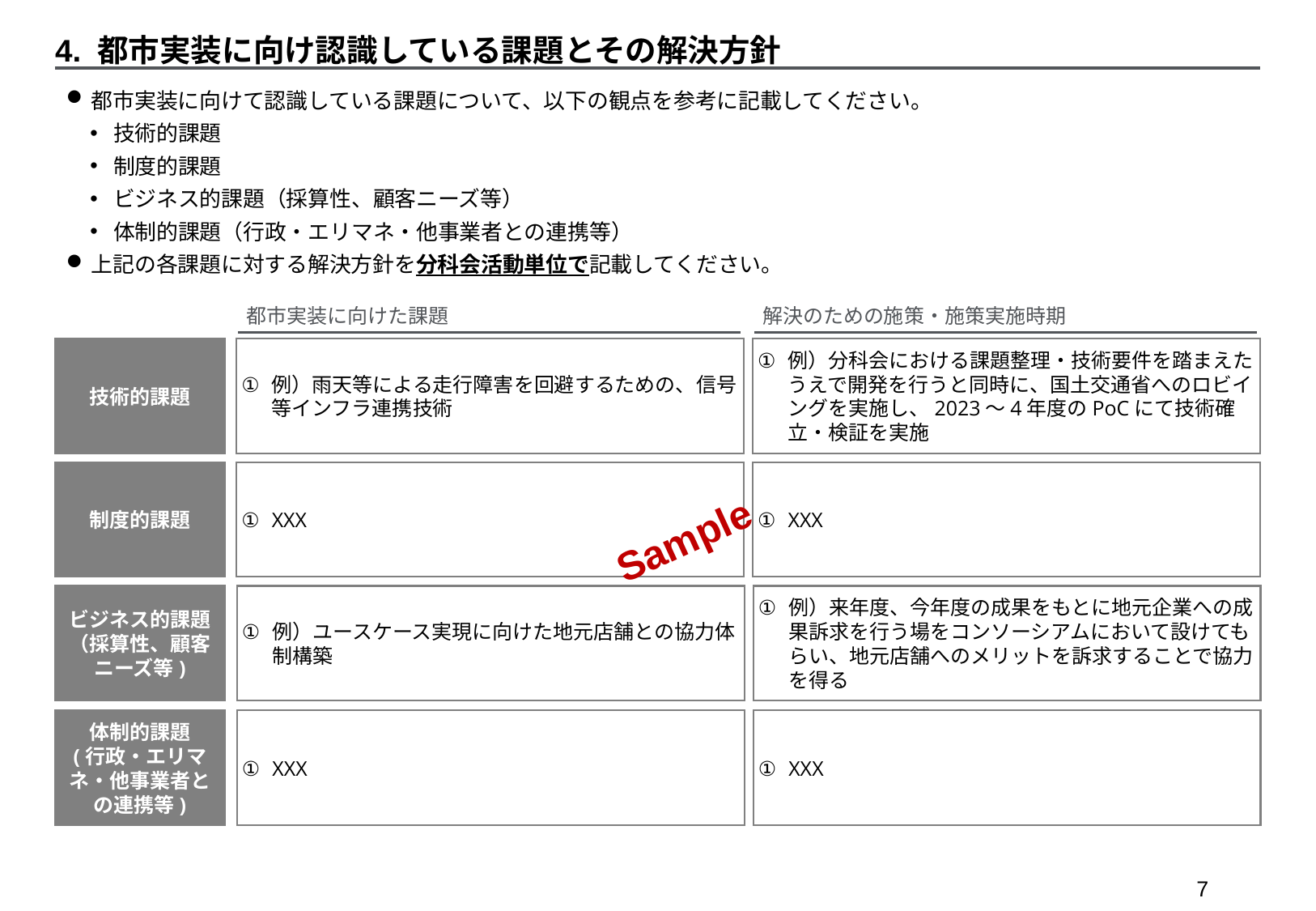

4. 都市実装に向け認識している課題とその解決方針
都市実装に向けて認識している課題について、以下の観点を参考に記載してください。
技術的課題
制度的課題
ビジネス的課題（採算性、顧客ニーズ等）
体制的課題（行政・エリマネ・他事業者との連携等）
上記の各課題に対する解決方針を分科会活動単位で記載してください。
都市実装に向けた課題
解決のための施策・施策実施時期
例）雨天等による走行障害を回避するための、信号等インフラ連携技術
例）分科会における課題整理・技術要件を踏まえたうえで開発を行うと同時に、国土交通省へのロビイングを実施し、2023～4年度のPoCにて技術確立・検証を実施
技術的課題
制度的課題
XXX
XXX
Sample
例）ユースケース実現に向けた地元店舗との協力体制構築
例）来年度、今年度の成果をもとに地元企業への成果訴求を行う場をコンソーシアムにおいて設けてもらい、地元店舗へのメリットを訴求することで協力を得る
ビジネス的課題
（採算性、顧客ニーズ等)
体制的課題
(行政・エリマネ・他事業者との連携等)
XXX
XXX
7